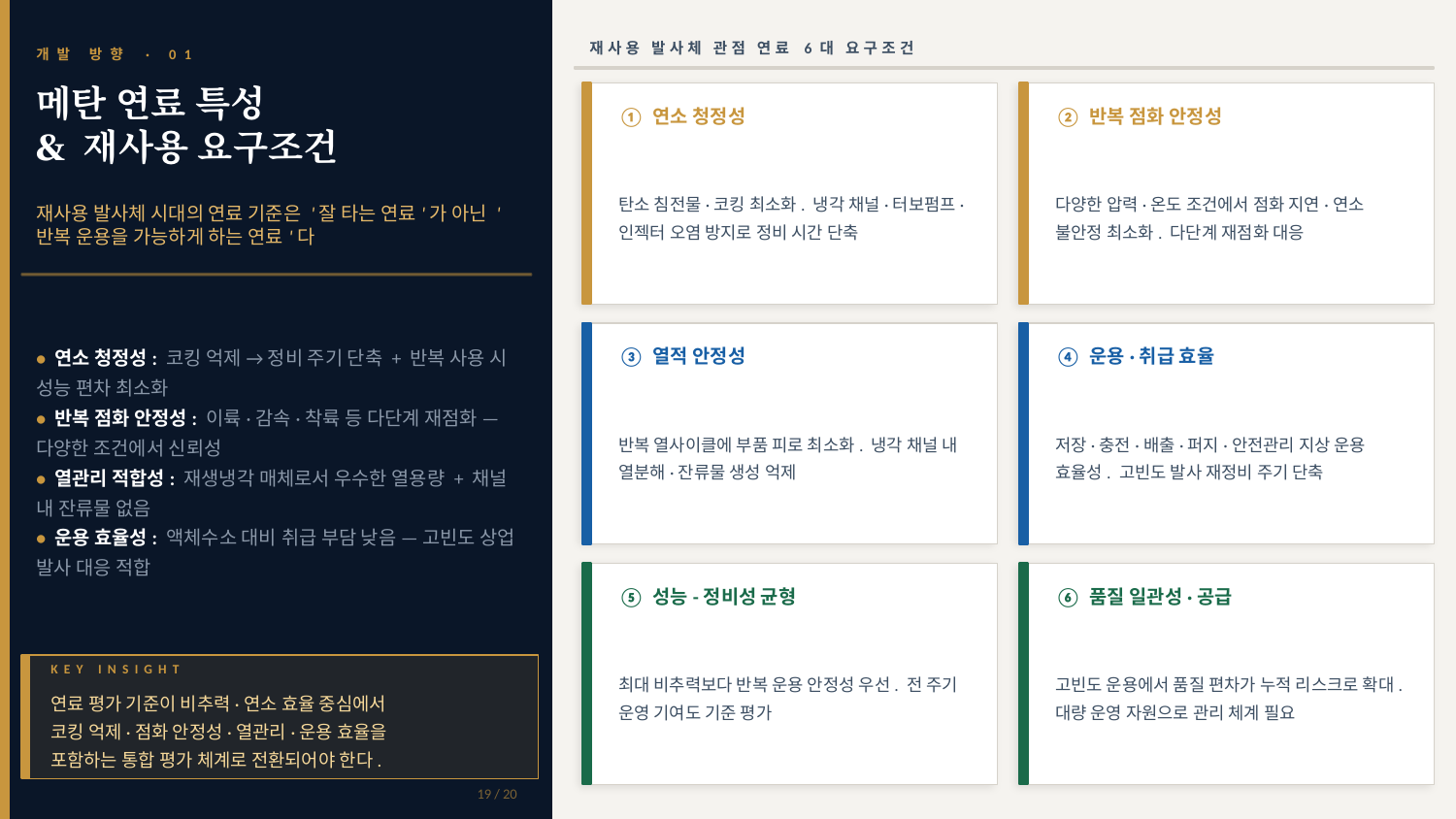

재사용 발사체 관점 연료 6대 요구조건
개발 방향 · 01

메탄 연료 특성
& 재사용 요구조건

① 연소 청정성
② 반복 점화 안정성
탄소 침전물·코킹 최소화. 냉각 채널·터보펌프·인젝터 오염 방지로 정비 시간 단축
다양한 압력·온도 조건에서 점화 지연·연소 불안정 최소화. 다단계 재점화 대응
재사용 발사체 시대의 연료 기준은 '잘 타는 연료'가 아닌 '반복 운용을 가능하게 하는 연료'다

• 연소 청정성: 코킹 억제 → 정비 주기 단축 + 반복 사용 시 성능 편차 최소화
• 반복 점화 안정성: 이륙·감속·착륙 등 다단계 재점화 — 다양한 조건에서 신뢰성
• 열관리 적합성: 재생냉각 매체로서 우수한 열용량 + 채널 내 잔류물 없음
• 운용 효율성: 액체수소 대비 취급 부담 낮음 — 고빈도 상업 발사 대응 적합

③ 열적 안정성
④ 운용·취급 효율
반복 열사이클에 부품 피로 최소화. 냉각 채널 내 열분해·잔류물 생성 억제
저장·충전·배출·퍼지·안전관리 지상 운용 효율성. 고빈도 발사 재정비 주기 단축

⑤ 성능-정비성 균형
⑥ 품질 일관성·공급
최대 비추력보다 반복 운용 안정성 우선. 전 주기 운영 기여도 기준 평가
고빈도 운용에서 품질 편차가 누적 리스크로 확대. 대량 운영 자원으로 관리 체계 필요

KEY INSIGHT
연료 평가 기준이 비추력·연소 효율 중심에서
코킹 억제·점화 안정성·열관리·운용 효율을
포함하는 통합 평가 체계로 전환되어야 한다.
19 / 20